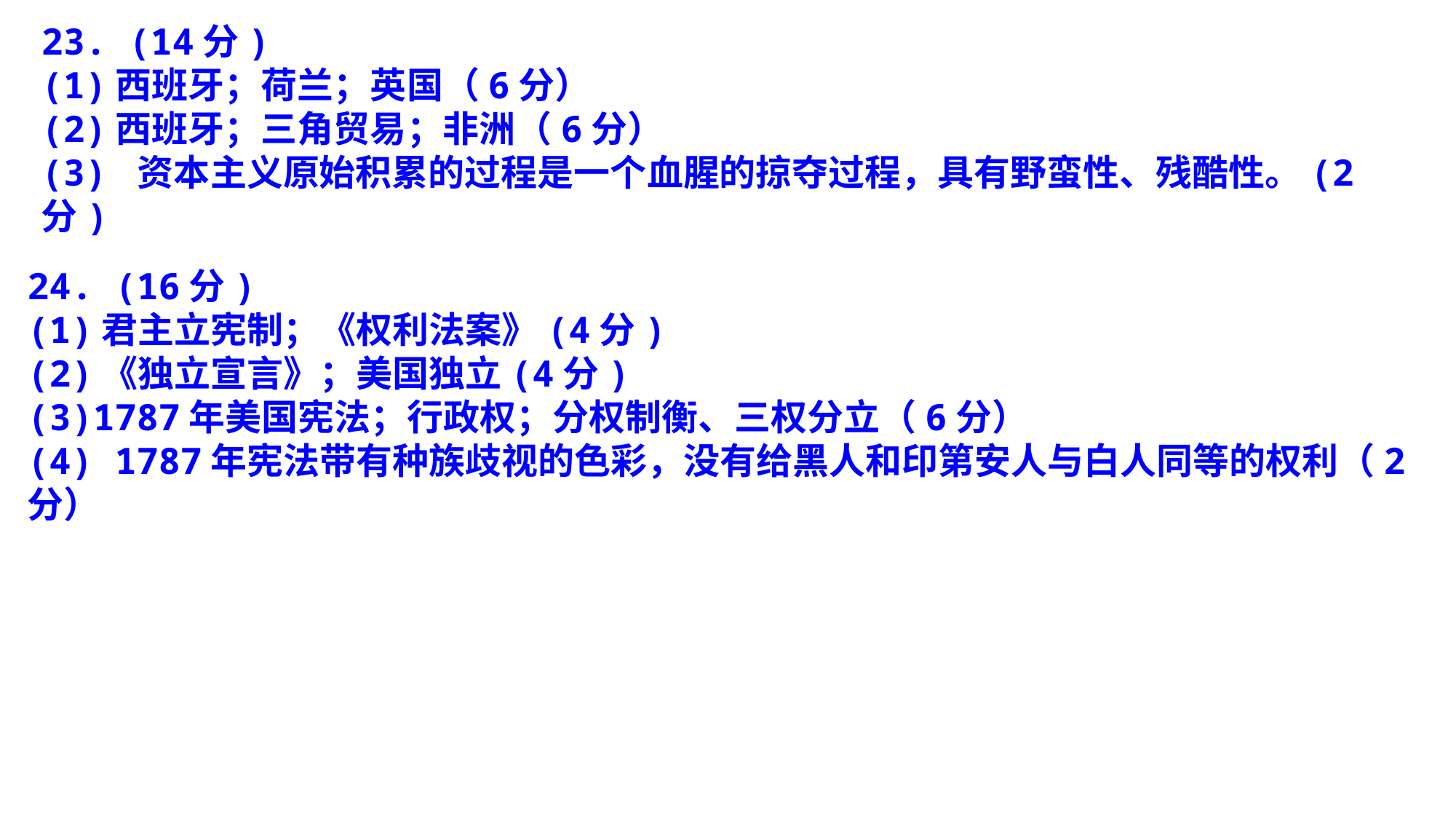

23. (14分)
(1)西班牙；荷兰；英国（6分）
(2)西班牙；三角贸易；非洲（6分）
(3) 资本主义原始积累的过程是一个血腥的掠夺过程，具有野蛮性、残酷性。(2分)
24. (16分)
(1)君主立宪制；《权利法案》(4分)
(2)《独立宣言》；美国独立(4分)
(3)1787年美国宪法；行政权；分权制衡、三权分立（6分）
(4) 1787年宪法带有种族歧视的色彩，没有给黑人和印第安人与白人同等的权利（2分）